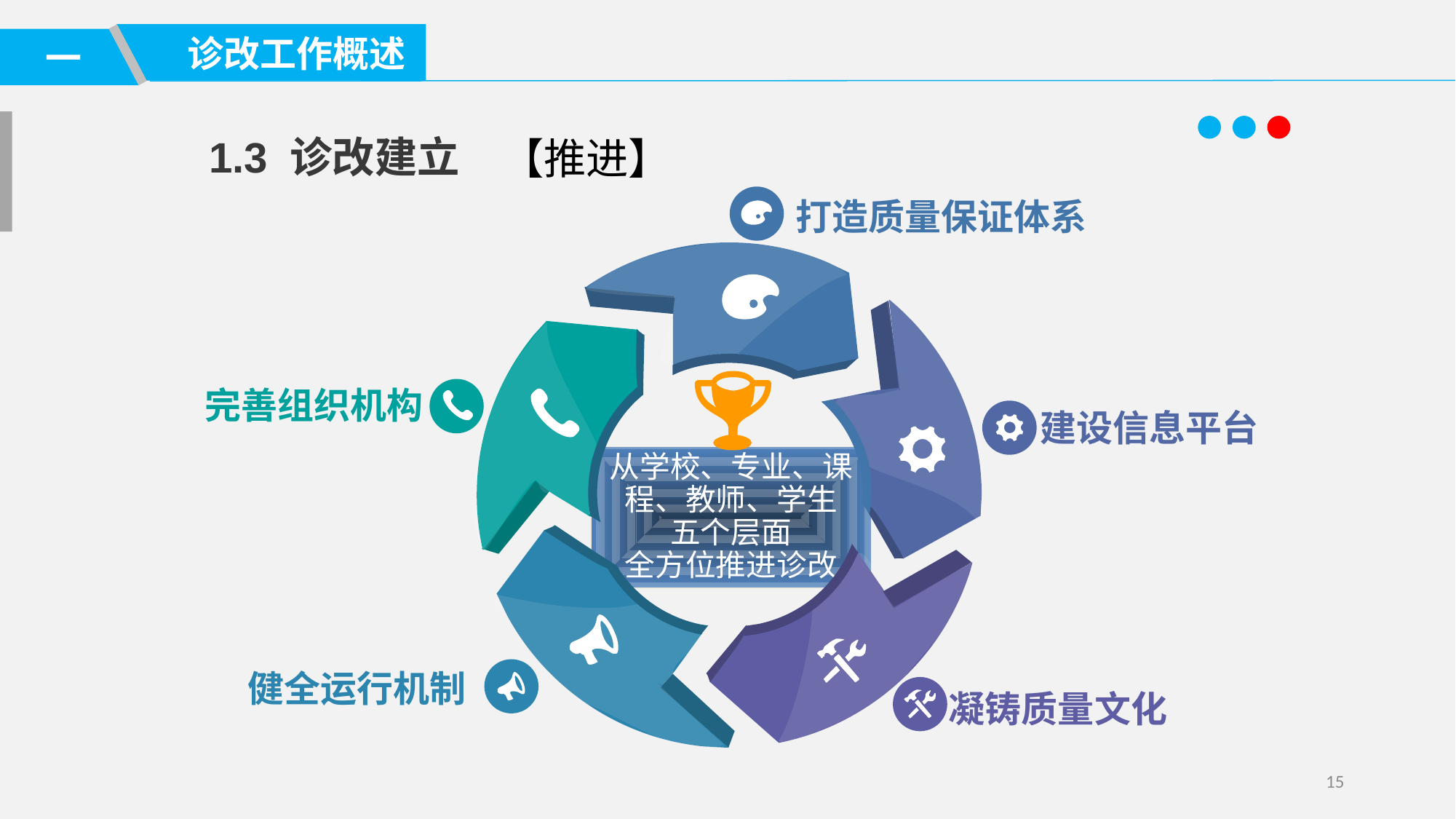

诊改工作概述
一

1.3 诊改建立

【推进】

打造质量保证体系

完善组织机构

建设信息平台

从学校、专业、课程、教师、学生
五个层面
全方位推进诊改

健全运行机制

凝铸质量文化

15